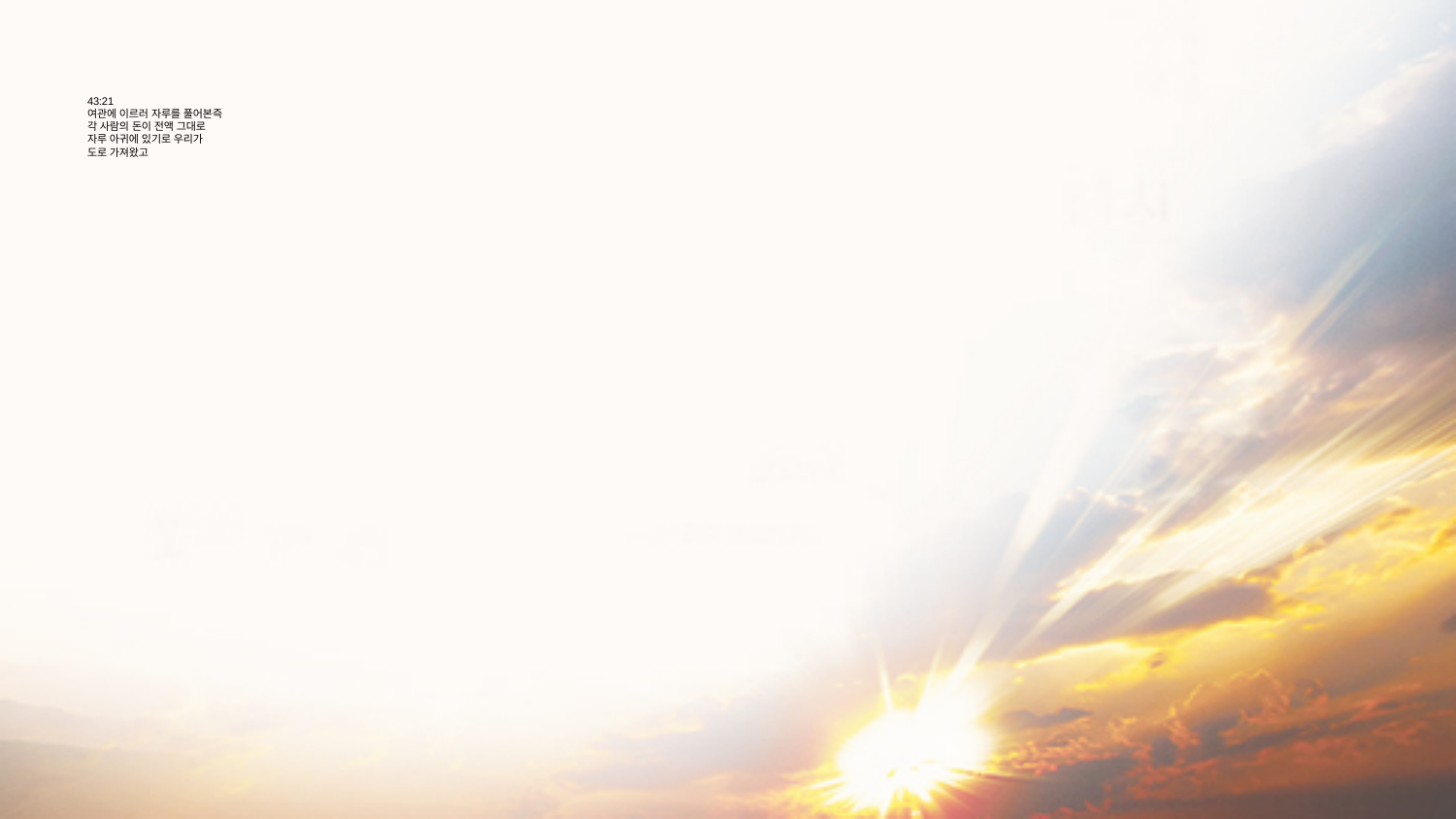

# 43:21 여관에 이르러 자루를 풀어본즉 각 사람의 돈이 전액 그대로 자루 아귀에 있기로 우리가 도로 가져왔고